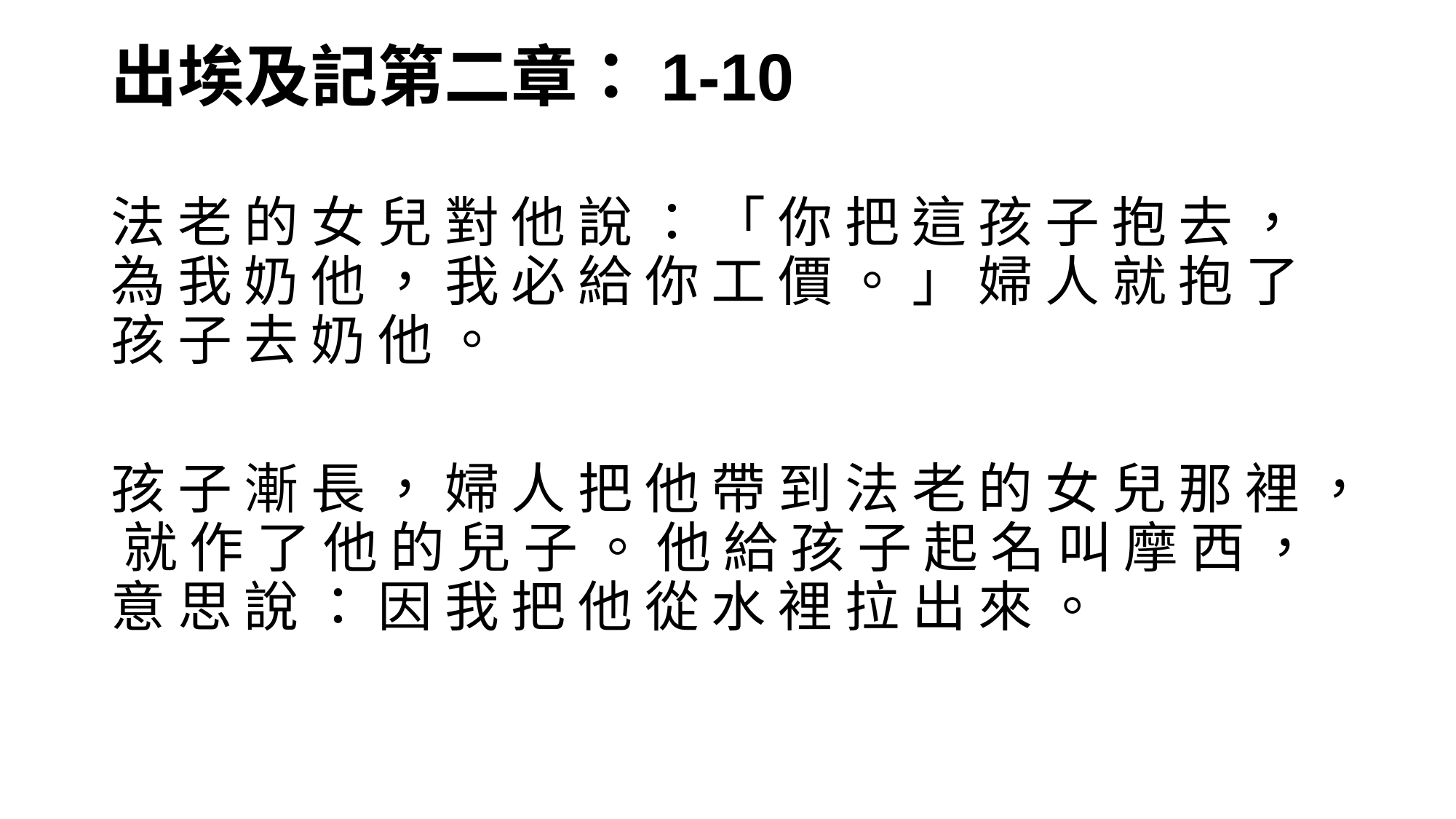

# 出埃及記第二章：1-10
法 老 的 女 兒 對 他 說 ： 「 你 把 這 孩 子 抱 去 ， 為 我 奶 他 ， 我 必 給 你 工 價 。 」 婦 人 就 抱 了 孩 子 去 奶 他 。

孩 子 漸 長 ， 婦 人 把 他 帶 到 法 老 的 女 兒 那 裡 ， 就 作 了 他 的 兒 子 。 他 給 孩 子 起 名 叫 摩 西 ， 意 思 說 ： 因 我 把 他 從 水 裡 拉 出 來 。